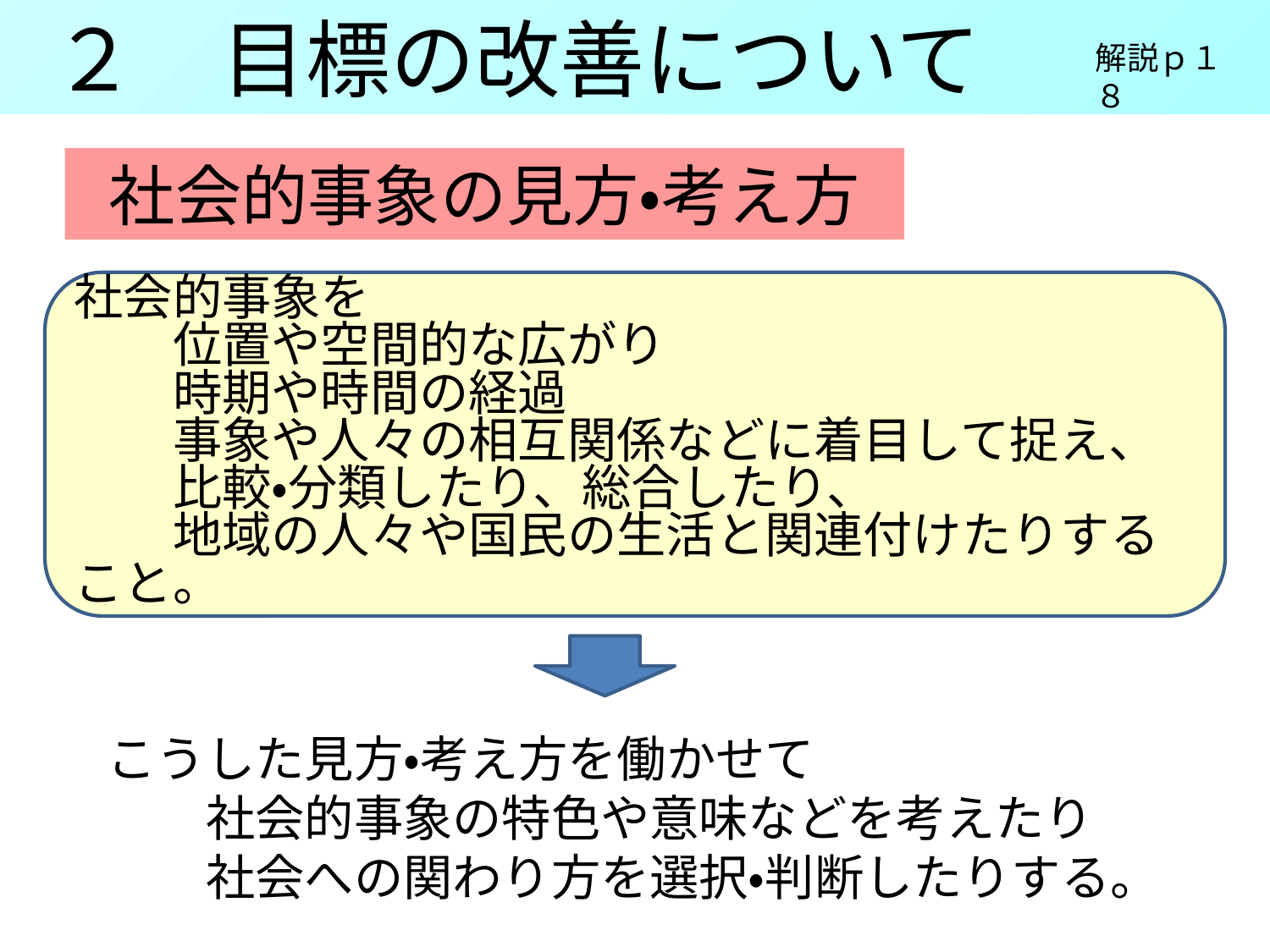

２　目標の改善について
解説ｐ１８
# 社会的事象の見方・考え方
社会的事象を
　　位置や空間的な広がり
　　時期や時間の経過
　　事象や人々の相互関係などに着目して捉え、
　　比較・分類したり、総合したり、
　　地域の人々や国民の生活と関連付けたりすること。

こうした見方・考え方を働かせて
　　社会的事象の特色や意味などを考えたり
　　社会への関わり方を選択・判断したりする。